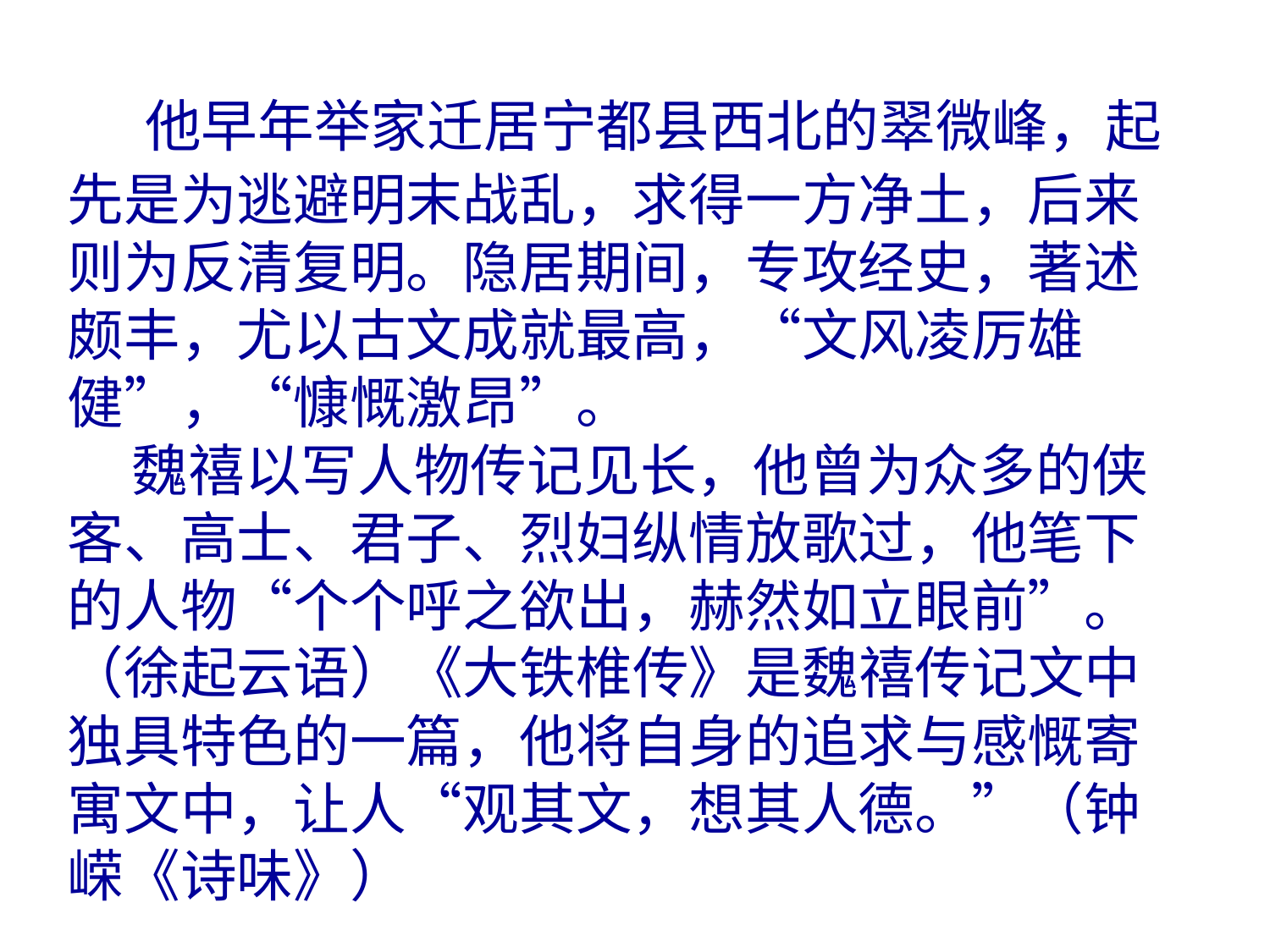

他早年举家迁居宁都县西北的翠微峰，起先是为逃避明末战乱，求得一方净土，后来则为反清复明。隐居期间，专攻经史，著述颇丰，尤以古文成就最高，“文风凌厉雄健”，“慷慨激昂”。
    魏禧以写人物传记见长，他曾为众多的侠客、高士、君子、烈妇纵情放歌过，他笔下的人物“个个呼之欲出，赫然如立眼前”。（徐起云语）《大铁椎传》是魏禧传记文中独具特色的一篇，他将自身的追求与感慨寄寓文中，让人“观其文，想其人德。”（钟嵘《诗味》）